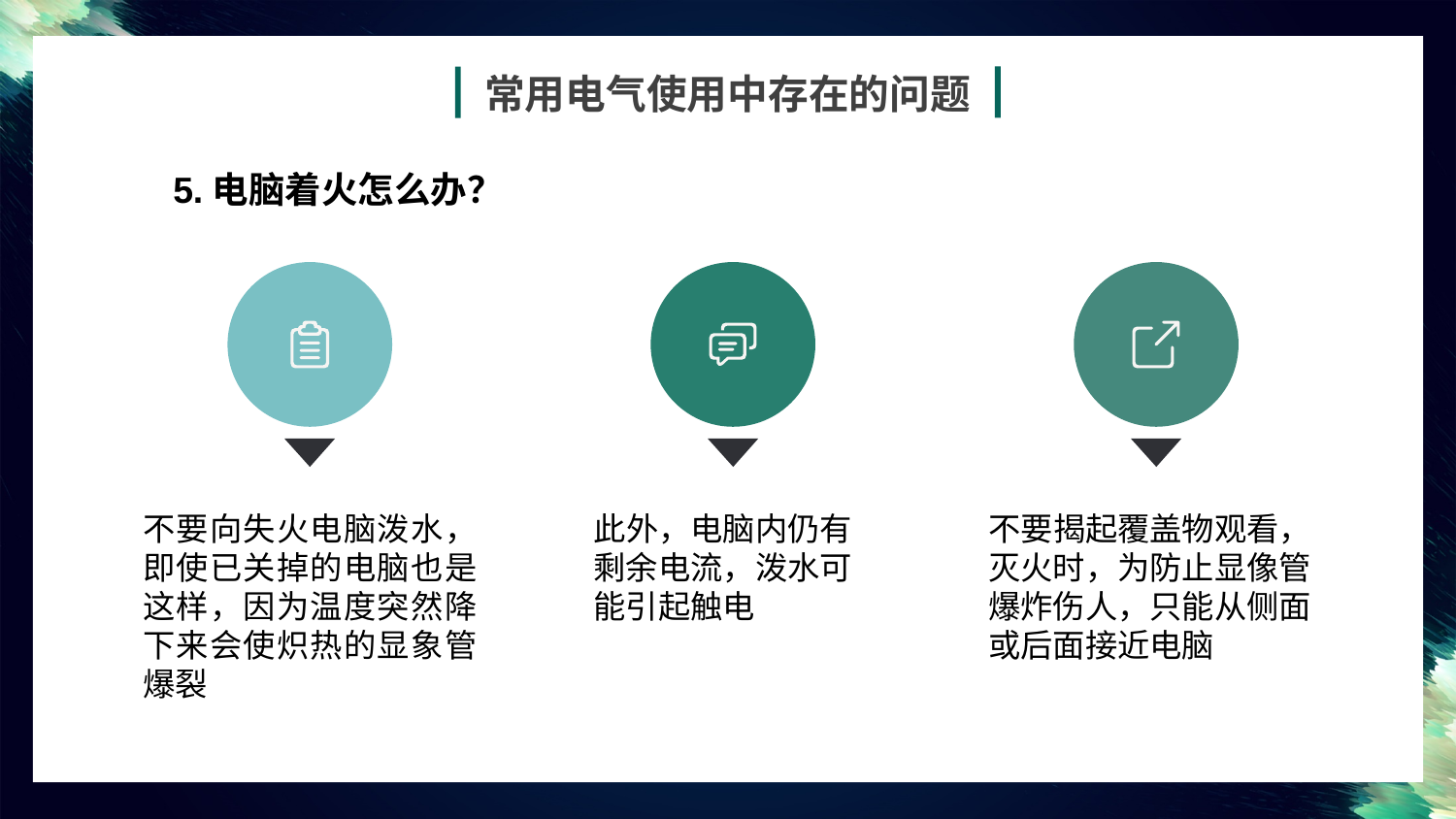

常用电气使用中存在的问题

5.电脑着火怎么办？

不要向失火电脑泼水，即使已关掉的电脑也是这样，因为温度突然降下来会使炽热的显象管爆裂
此外，电脑内仍有剩余电流，泼水可能引起触电
不要揭起覆盖物观看，灭火时，为防止显像管爆炸伤人，只能从侧面或后面接近电脑